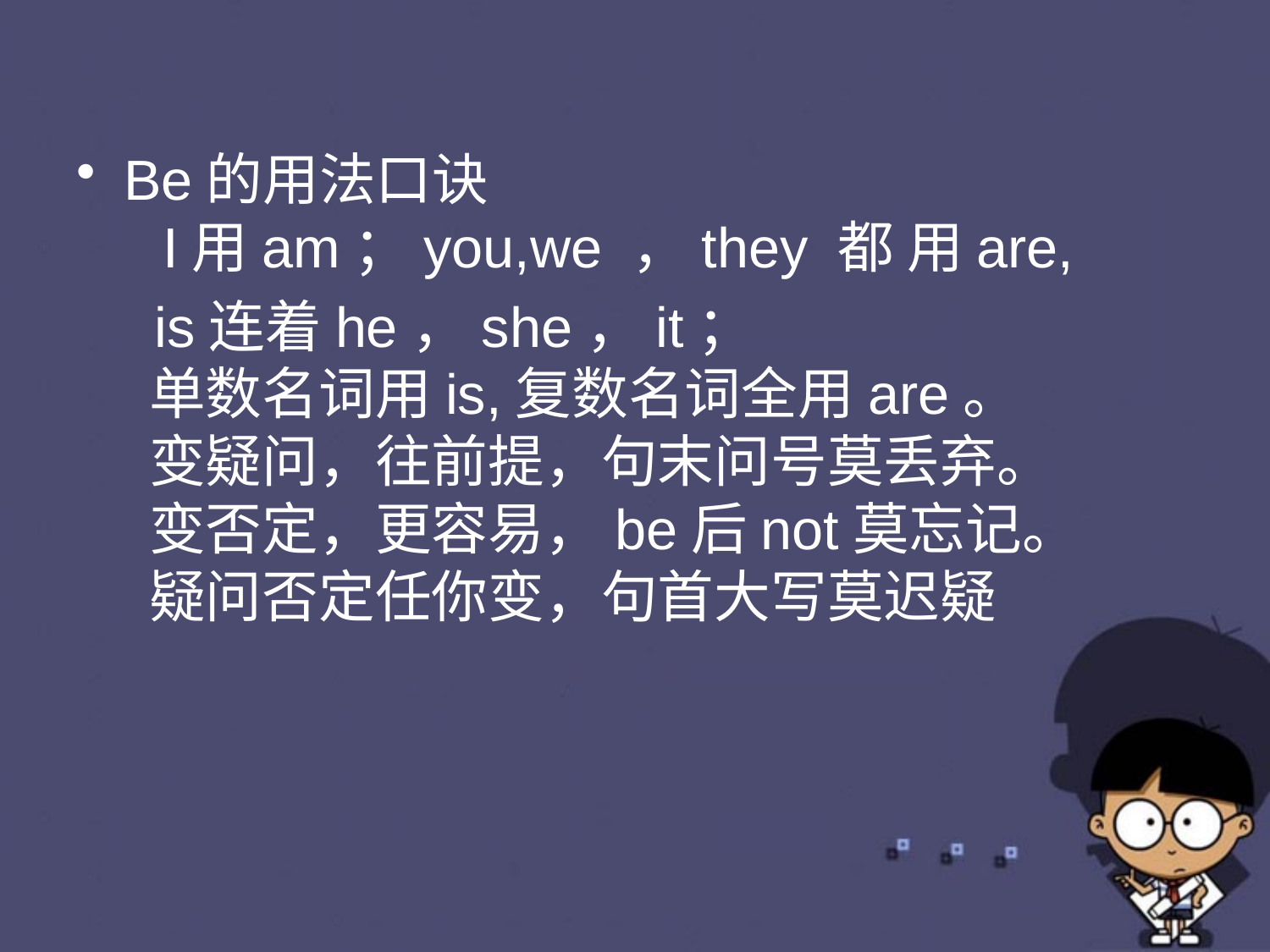

Be的用法口诀
  I用am；you,we ，they 都 用are,
     is连着he，she，it；
  单数名词用is,复数名词全用are。
  变疑问，往前提，句末问号莫丢弃。
  变否定，更容易，be后not莫忘记。
  疑问否定任你变，句首大写莫迟疑